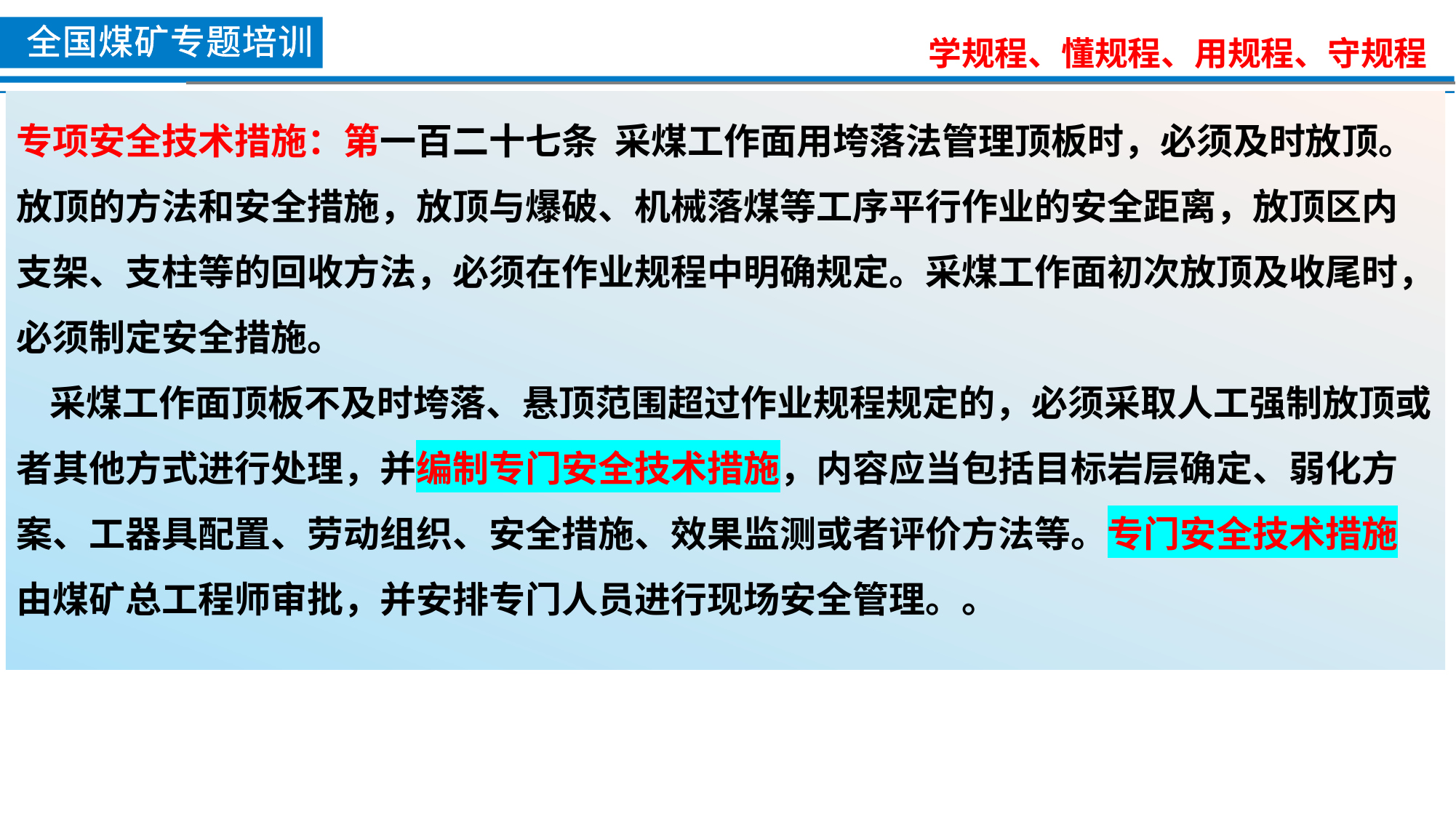

专项安全技术措施：第一百二十七条  采煤工作面用垮落法管理顶板时，必须及时放顶。放顶的方法和安全措施，放顶与爆破、机械落煤等工序平行作业的安全距离，放顶区内支架、支柱等的回收方法，必须在作业规程中明确规定。采煤工作面初次放顶及收尾时，必须制定安全措施。
   采煤工作面顶板不及时垮落、悬顶范围超过作业规程规定的，必须采取人工强制放顶或者其他方式进行处理，并编制专门安全技术措施，内容应当包括目标岩层确定、弱化方案、工器具配置、劳动组织、安全措施、效果监测或者评价方法等。专门安全技术措施由煤矿总工程师审批，并安排专门人员进行现场安全管理。。